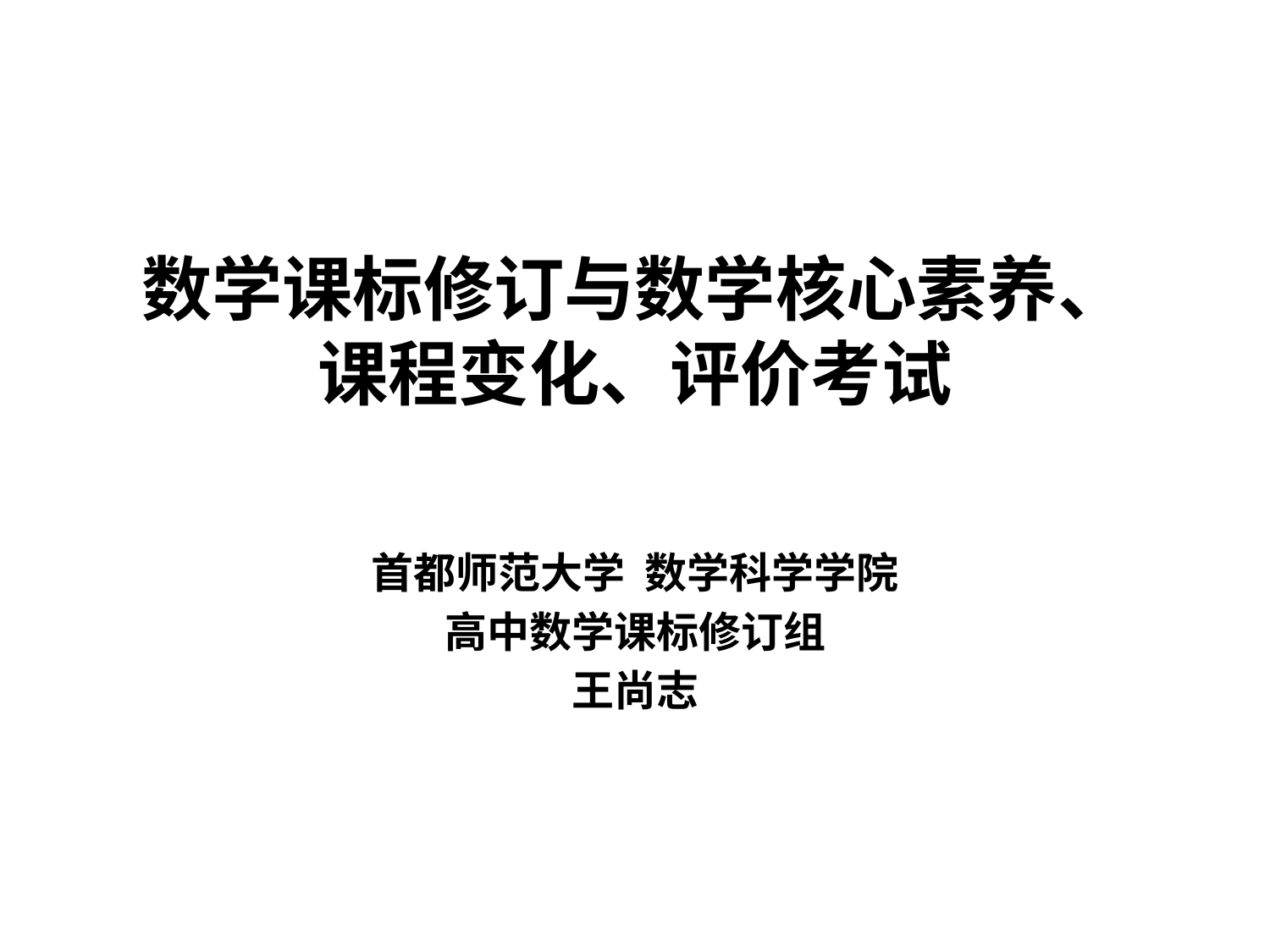

# 数学课标修订与数学核心素养、 课程变化、评价考试
首都师范大学  数学科学学院
高中数学课标修订组
王尚志